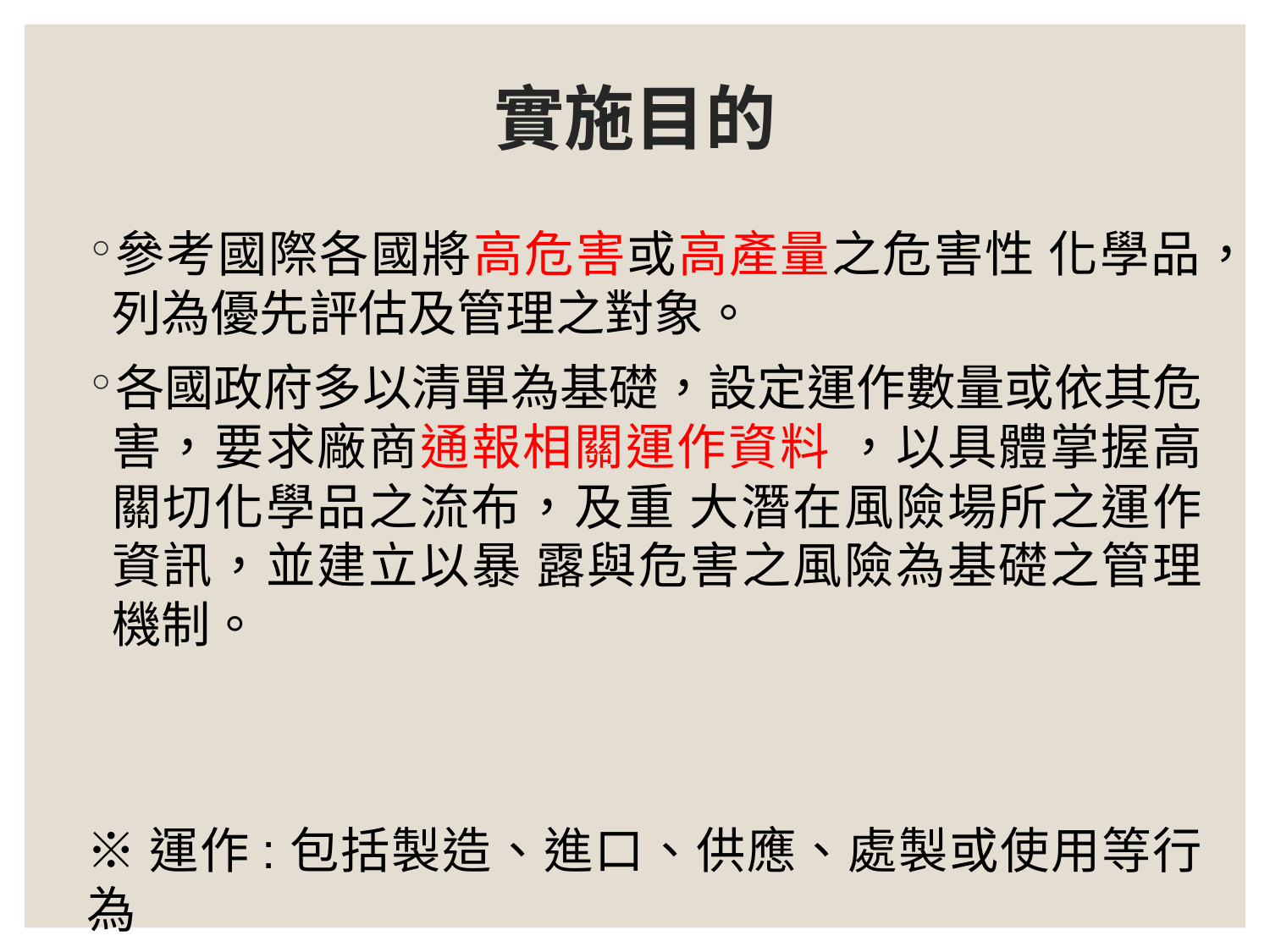

# 實施目的
參考國際各國將高危害或高產量之危害性 化學品，列為優先評估及管理之對象。
各國政府多以清單為基礎，設定運作數量或依其危害，要求廠商通報相關運作資料 ，以具體掌握高關切化學品之流布，及重 大潛在風險場所之運作資訊，並建立以暴 露與危害之風險為基礎之管理機制。

※運作:包括製造、進口、供應、處製或使用等行為